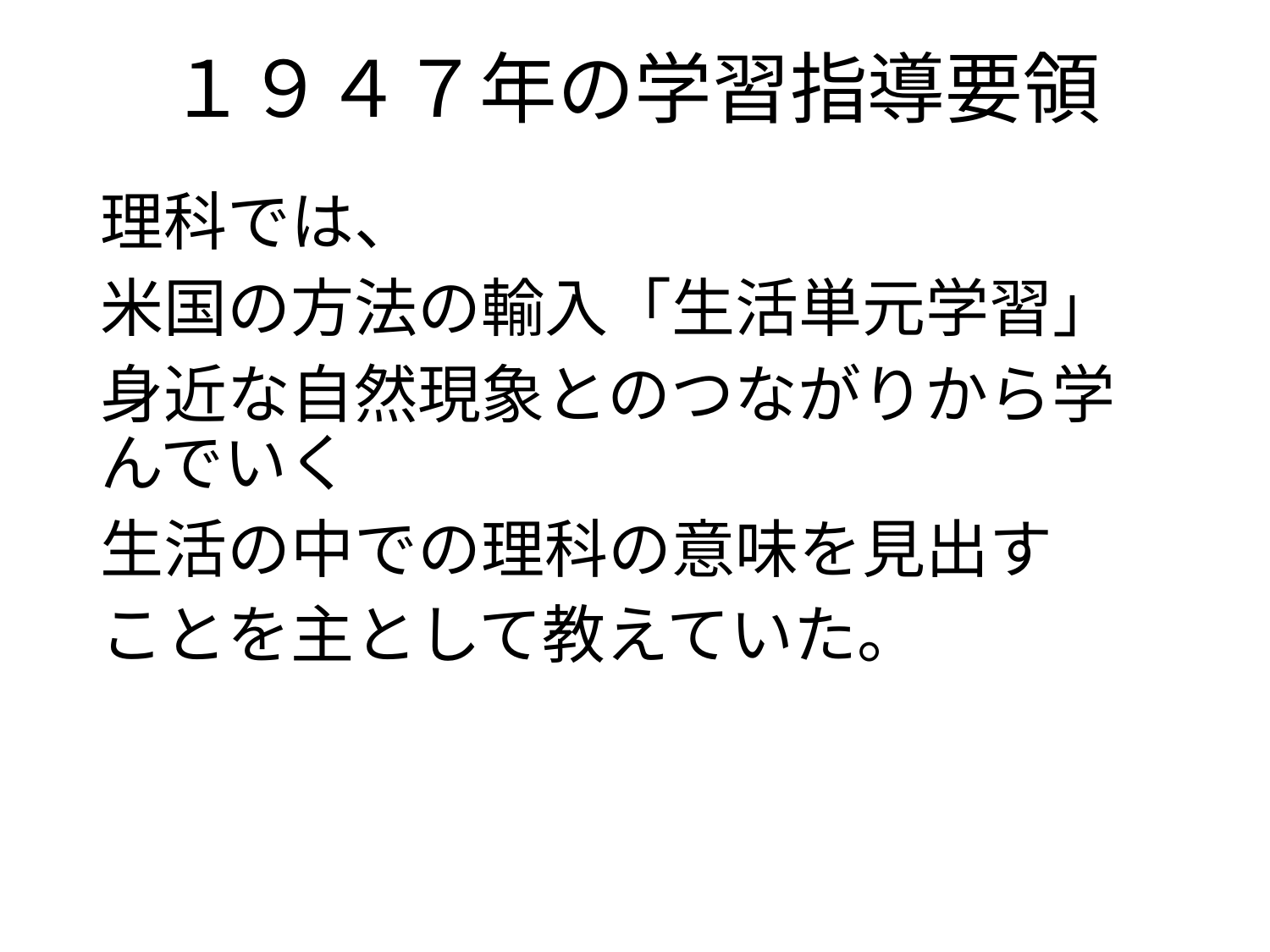

# １９４７年の学習指導要領
理科では、
米国の方法の輸入「生活単元学習」
身近な自然現象とのつながりから学んでいく
生活の中での理科の意味を見出す
ことを主として教えていた。